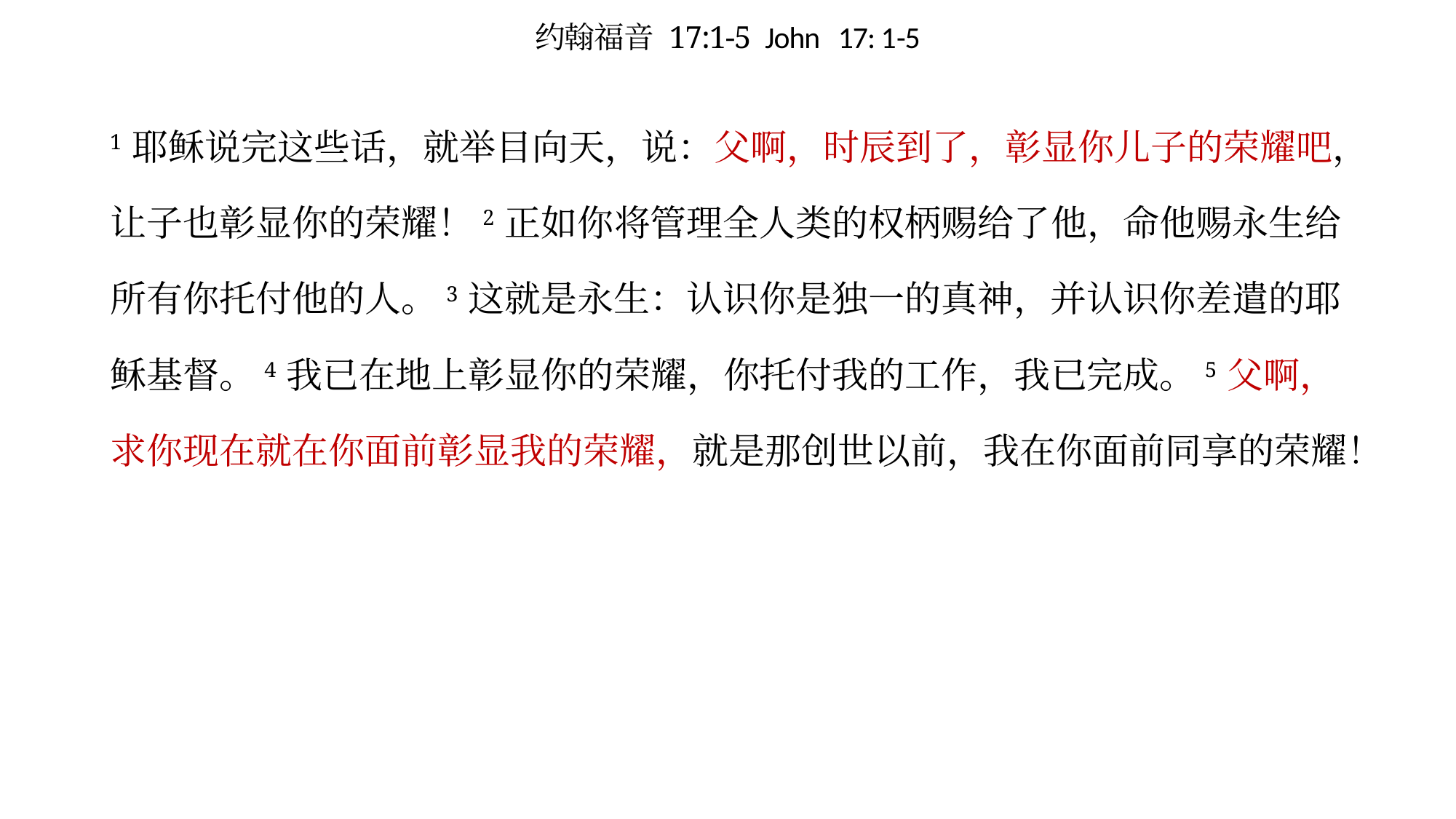

# 约翰福音 17:1-5  John   17: 1-5
1 耶稣说完这些话，就举目向天，说：父啊，时辰到了，彰显你儿子的荣耀吧，让子也彰显你的荣耀！2 正如你将管理全人类的权柄赐给了他，命他赐永生给所有你托付他的人。3 这就是永生：认识你是独一的真神，并认识你差遣的耶稣基督。4 我已在地上彰显你的荣耀，你托付我的工作，我已完成。5 父啊，求你现在就在你面前彰显我的荣耀，就是那创世以前，我在你面前同享的荣耀！